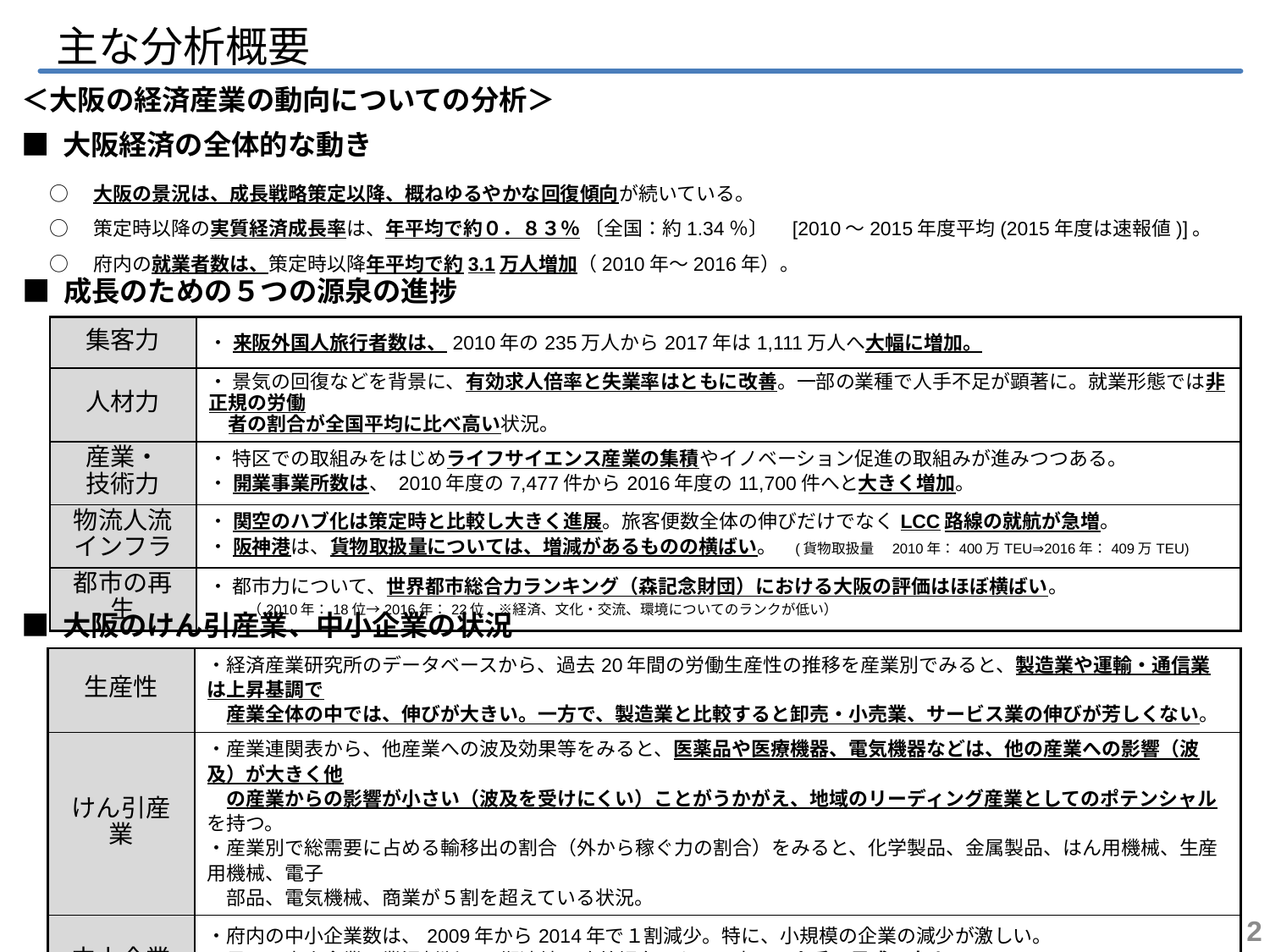

主な分析概要
＜大阪の経済産業の動向についての分析＞
■ 大阪経済の全体的な動き
○　大阪の景況は、成長戦略策定以降、概ねゆるやかな回復傾向が続いている。
○　策定時以降の実質経済成長率は、年平均で約０．８３％ 〔全国：約1.34％〕　[2010～2015年度平均(2015年度は速報値)]。
○　府内の就業者数は、策定時以降年平均で約3.1万人増加（2010年～2016年）。
■ 成長のための５つの源泉の進捗
| 集客力 | ・ 来阪外国人旅行者数は、2010年の235万人から2017年は1,111万人へ大幅に増加。 |
| --- | --- |
| 人材力 | ・ 景気の回復などを背景に、有効求人倍率と失業率はともに改善。一部の業種で人手不足が顕著に。就業形態では非正規の労働 　者の割合が全国平均に比べ高い状況。 |
| 産業・ 技術力 | ・ 特区での取組みをはじめライフサイエンス産業の集積やイノベーション促進の取組みが進みつつある。 ・ 開業事業所数は、 2010年度の7,477件から2016年度の11,700件へと大きく増加。 |
| 物流人流 インフラ | ・ 関空のハブ化は策定時と比較し大きく進展。旅客便数全体の伸びだけでなくLCC路線の就航が急増。　 ・ 阪神港は、貨物取扱量については、増減があるものの横ばい。　(貨物取扱量　2010年：400万TEU⇒2016年：409万TEU) |
| 都市の再生 | ・ 都市力について、世界都市総合力ランキング（森記念財団）における大阪の評価はほぼ横ばい。 　　（2010年：18位→2016年：22位　※経済、文化・交流、環境についてのランクが低い） |
■ 大阪のけん引産業、中小企業の状況
| 生産性 | ・経済産業研究所のデータベースから、過去20年間の労働生産性の推移を産業別でみると、製造業や運輸・通信業は上昇基調で 　産業全体の中では、伸びが大きい。一方で、製造業と比較すると卸売・小売業、サービス業の伸びが芳しくない。 |
| --- | --- |
| けん引産業 | ・産業連関表から、他産業への波及効果等をみると、医薬品や医療機器、電気機器などは、他の産業への影響（波及）が大きく他 　の産業からの影響が小さい（波及を受けにくい）ことがうかがえ、地域のリーディング産業としてのポテンシャルを持つ。 ・産業別で総需要に占める輸移出の割合（外から稼ぐ力の割合）をみると、化学製品、金属製品、はん用機械、生産用機械、電子 　部品、電気機械、商業が５割を超えている状況。 |
| 中小企業 | ・府内の中小企業数は、2009年から2014年で１割減少。特に、小規模の企業の減少が激しい。 ・足元の中小企業の業況判断は4期連続で改善傾向にある一方で、人手不足感は高まっている。 ・従業員規模の小さな企業ほど、経営者の高齢化が進んでいる。さらに、廃業が増える可能性。 |
2